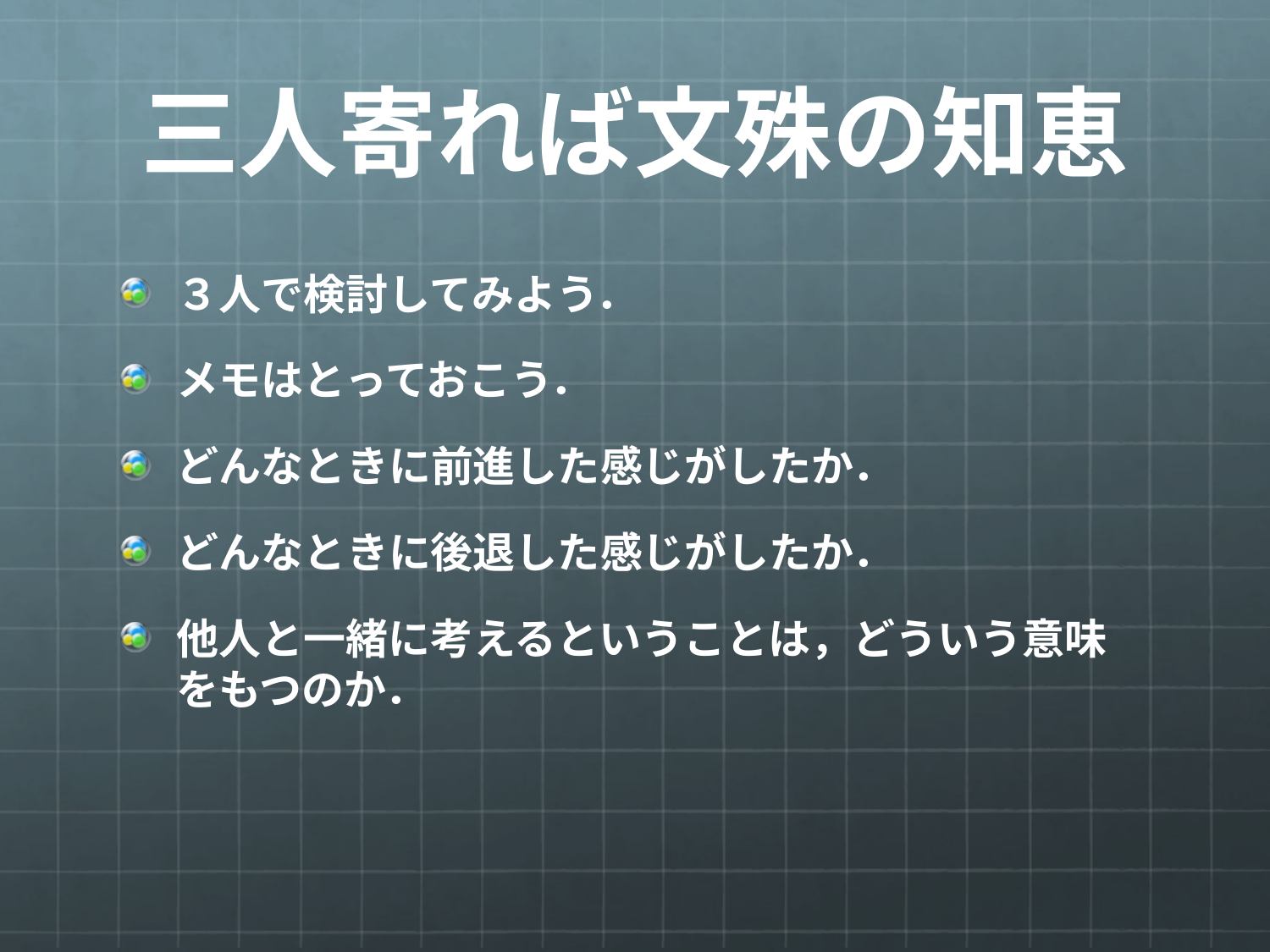

# 三人寄れば文殊の知恵
３人で検討してみよう．
メモはとっておこう．
どんなときに前進した感じがしたか．
どんなときに後退した感じがしたか．
他人と一緒に考えるということは，どういう意味をもつのか．